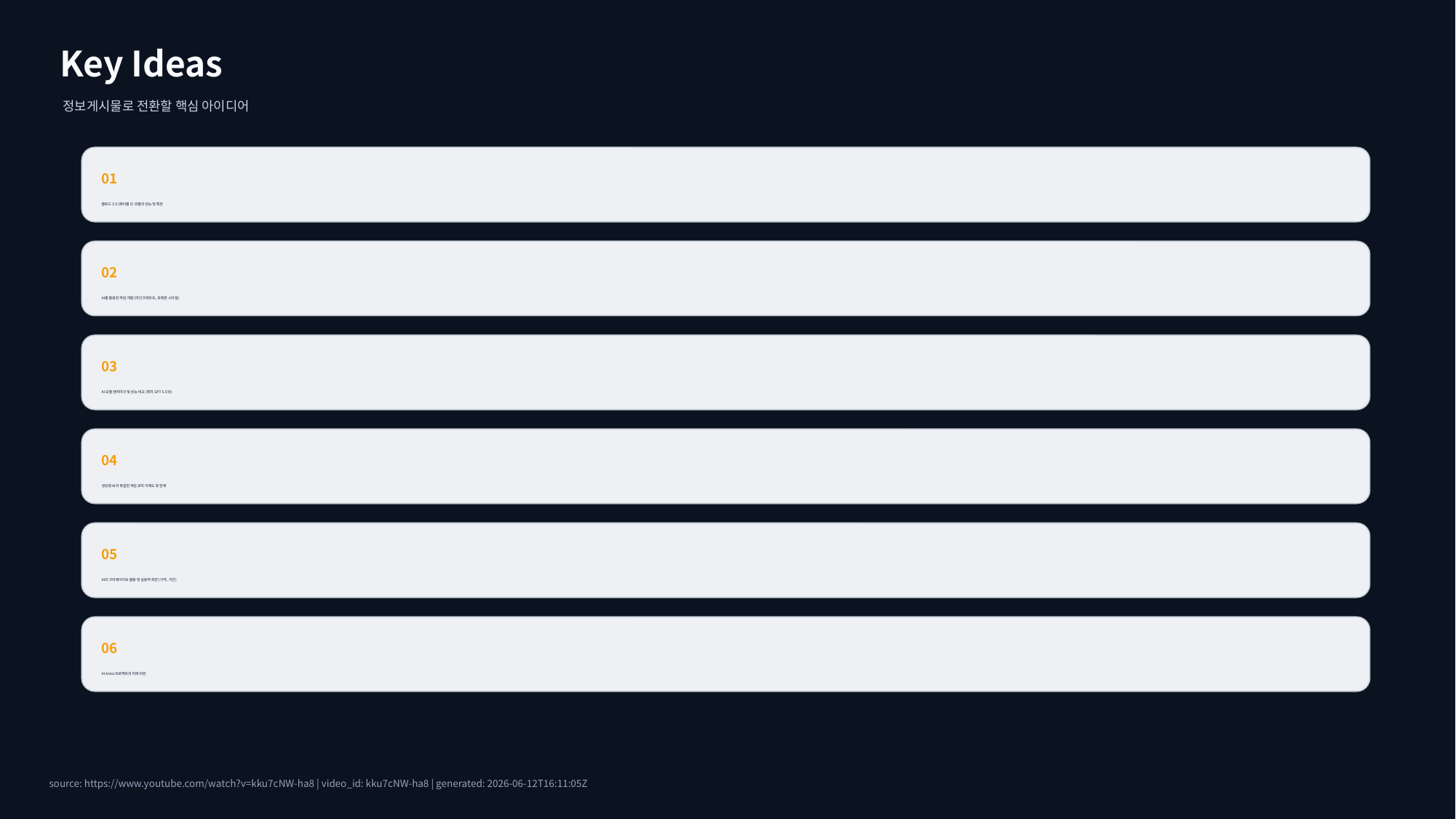

Key Ideas
정보게시물로 전환할 핵심 아이디어

01
클로드 3.5 (페이블 5) 모델의 성능 및 특징

02
AI를 활용한 게임 개발 (마인크래프트, 포켓몬 스타일)

03
AI 모델 벤치마크 및 성능 비교 (특히 GPT 5.5와)

04
생성형 AI의 복잡한 게임 로직 이해도 및 한계

05
AI의 크리에이티브 활용 및 실용적 측면 (가격, 기간)

06
AI Astra 프로젝트의 미래 비전
source: https://www.youtube.com/watch?v=kku7cNW-ha8 | video_id: kku7cNW-ha8 | generated: 2026-06-12T16:11:05Z